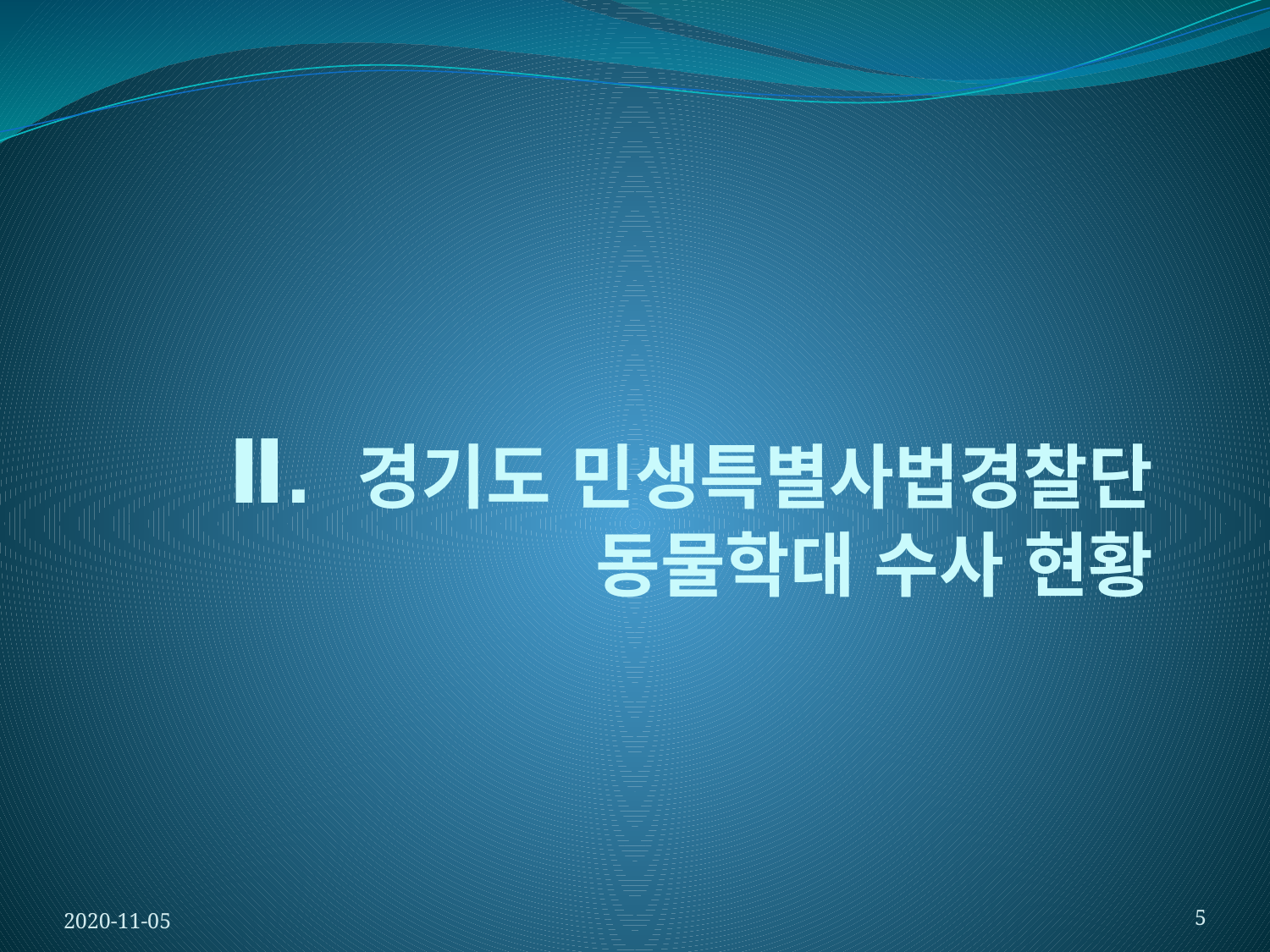

# Ⅱ. 경기도 민생특별사법경찰단 동물학대 수사 현황
2020-11-05
5